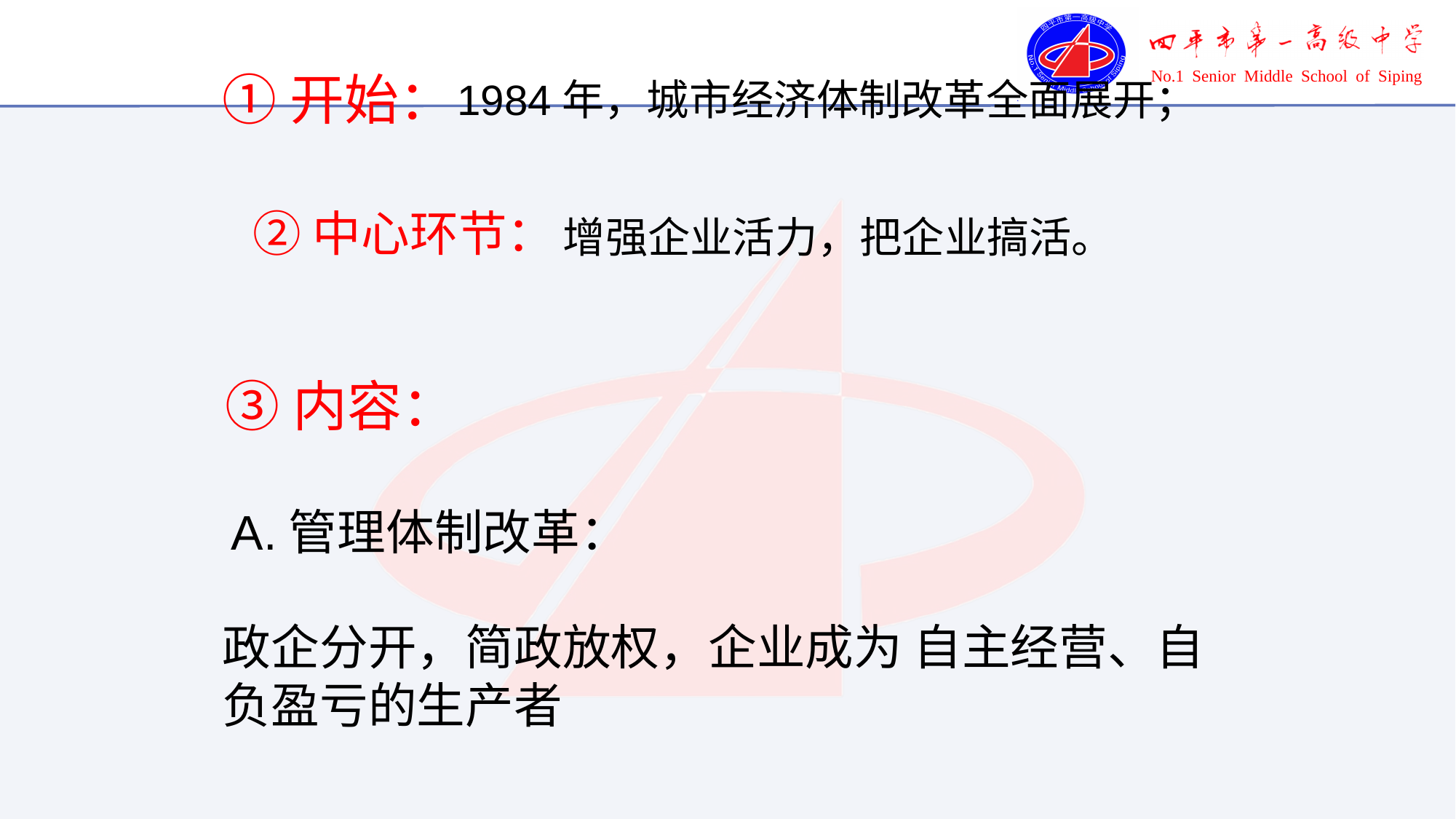

①开始：
1984年，城市经济体制改革全面展开；
②中心环节：
增强企业活力，把企业搞活。
③内容：
A.管理体制改革：
政企分开，简政放权，企业成为 自主经营、自负盈亏的生产者